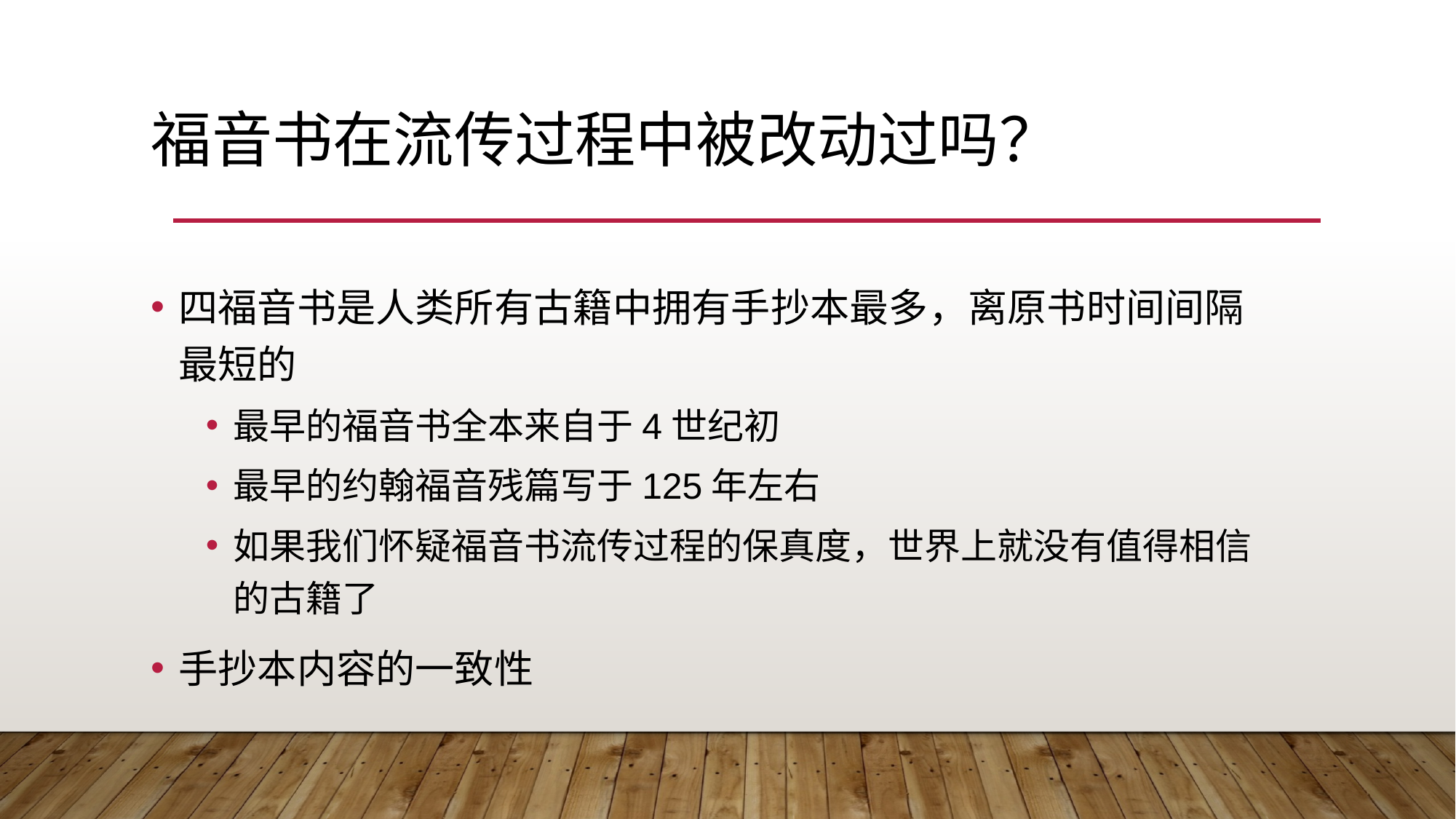

# 福音书在流传过程中被改动过吗？
四福音书是人类所有古籍中拥有手抄本最多，离原书时间间隔最短的
最早的福音书全本来自于4世纪初
最早的约翰福音残篇写于125年左右
如果我们怀疑福音书流传过程的保真度，世界上就没有值得相信的古籍了
手抄本内容的一致性